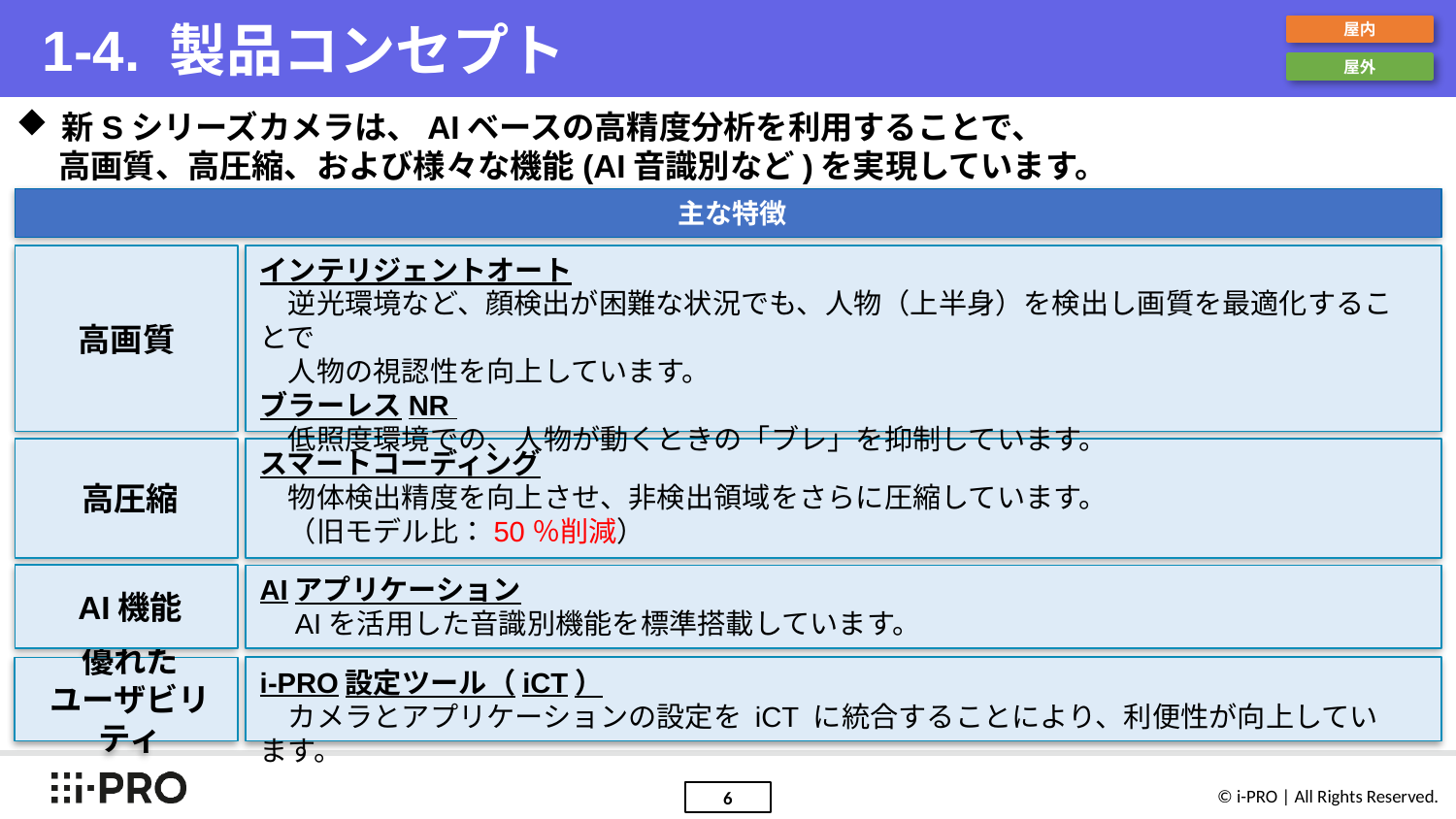

# 1-4. 製品コンセプト
屋内
屋外
新Sシリーズカメラは、AIベースの高精度分析を利用することで、
高画質、高圧縮、および様々な機能(AI音識別など)を実現しています。
主な特徴
インテリジェントオート
　逆光環境など、顔検出が困難な状況でも、人物（上半身）を検出し画質を最適化することで
　人物の視認性を向上しています。
ブラーレスNR
　低照度環境での、人物が動くときの「ブレ」を抑制しています。

高画質
スマートコーディング
　物体検出精度を向上させ、非検出領域をさ​​らに圧縮しています。
　（旧モデル比：50％削減）
高圧縮

AI機能
AIアプリケーション
　AIを活用した音識別機能を標準搭載しています。

優れた
ユーザビリティ
i-PRO設定ツール（iCT）
　カメラとアプリケーションの設定を iCT に統合することにより、利便性が向上しています。